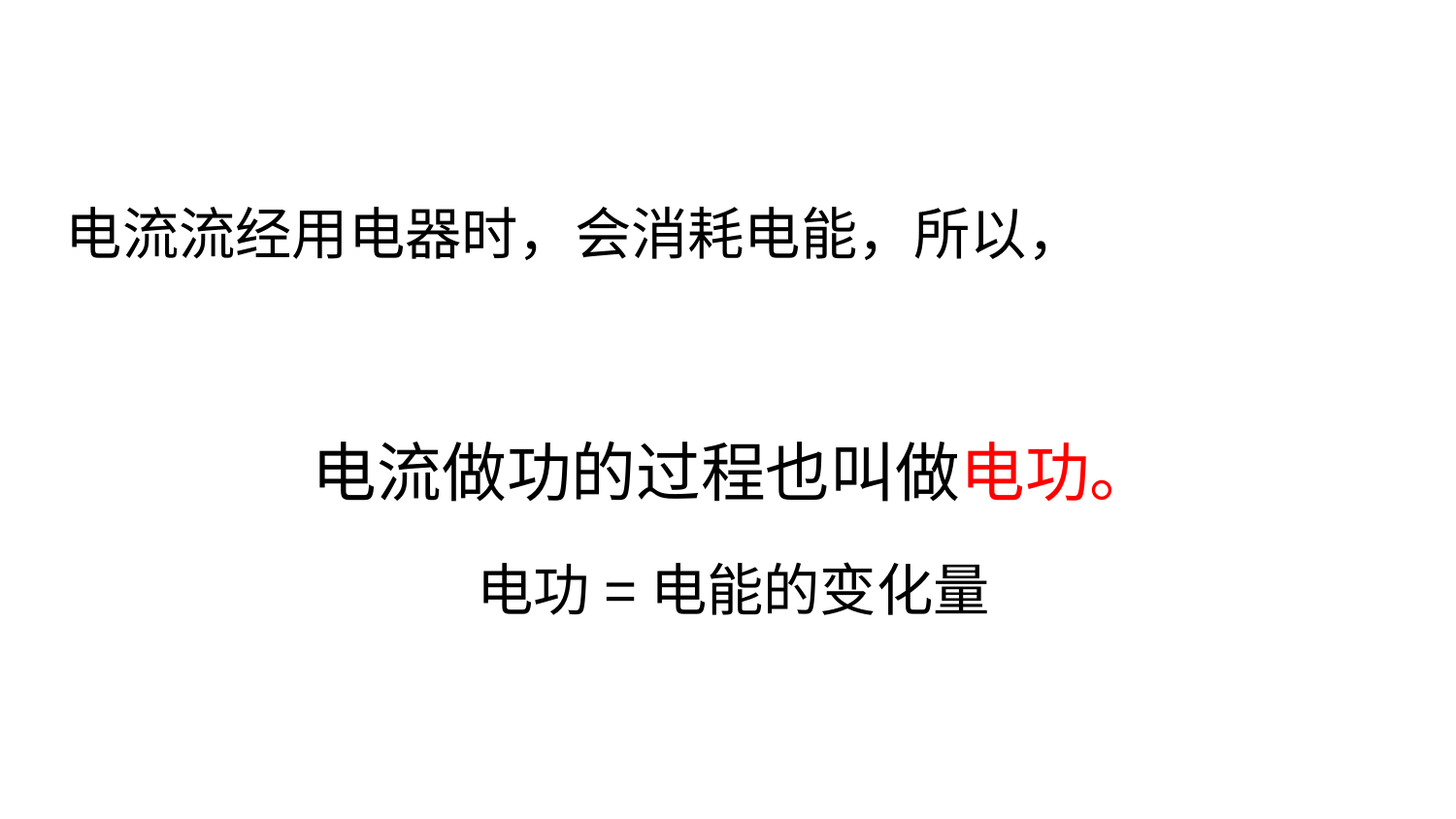

电流流经用电器时，会消耗电能，所以，

电流做功的过程也叫做电功。
电功=电能的变化量